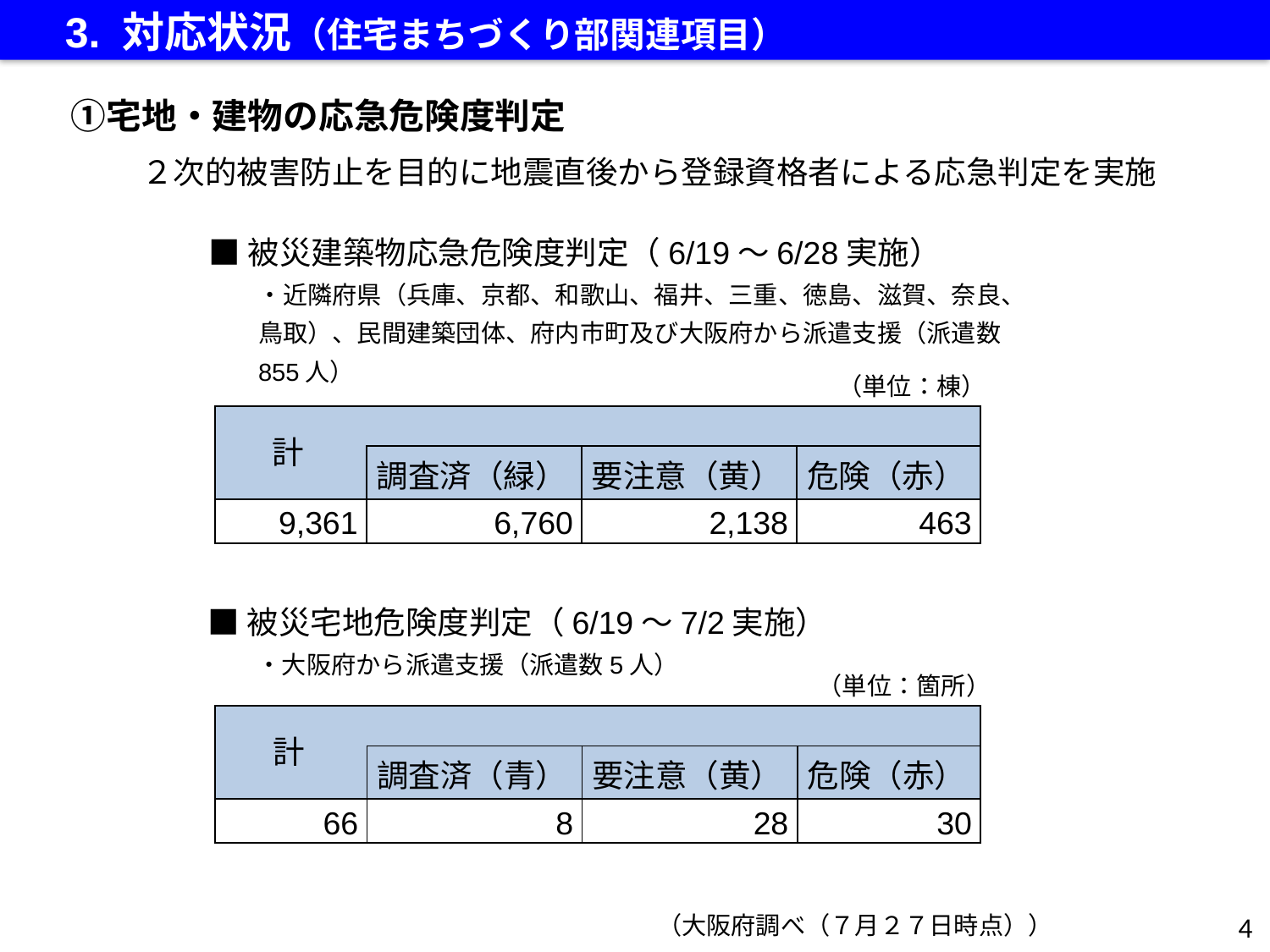

3. 対応状況（住宅まちづくり部関連項目）
　①宅地・建物の応急危険度判定
　　　２次的被害防止を目的に地震直後から登録資格者による応急判定を実施
■被災建築物応急危険度判定（6/19～6/28実施）
　　・近隣府県（兵庫、京都、和歌山、福井、三重、徳島、滋賀、奈良、鳥取）、民間建築団体、府内市町及び大阪府から派遣支援（派遣数855人）

（単位：棟）
| 計 |  |  |  |
| --- | --- | --- | --- |
|  | 調査済（緑） | 要注意（黄） | 危険（赤） |
| 9,361 | 6,760 | 2,138 | 463 |
■被災宅地危険度判定（6/19～7/2実施）
　　・大阪府から派遣支援（派遣数5人）
（単位：箇所）
| 計 |  |  |  |
| --- | --- | --- | --- |
|  | 調査済（青） | 要注意（黄） | 危険（赤） |
| 66 | 8 | 28 | 30 |
4
（大阪府調べ（７月２７日時点））